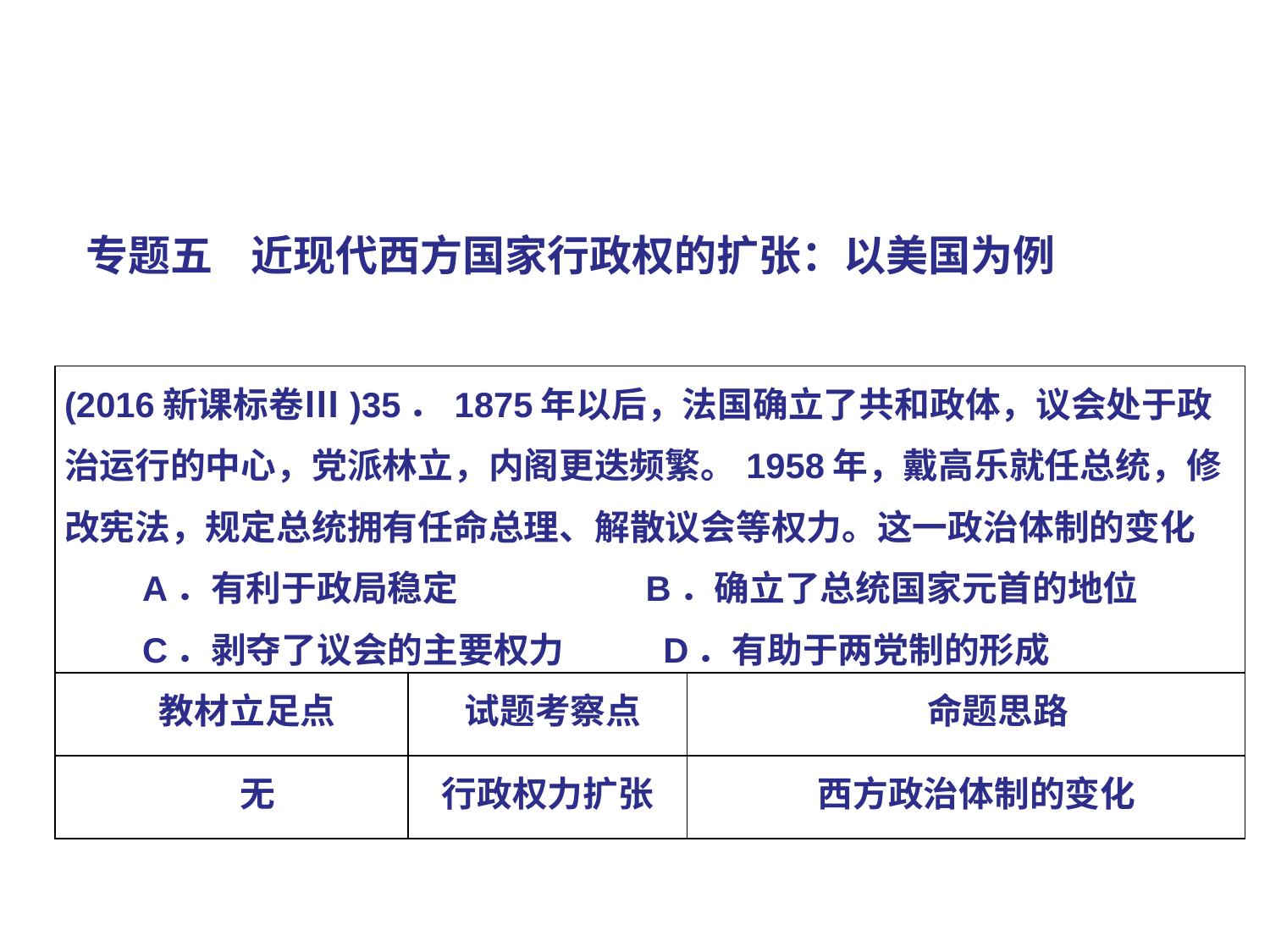

专题五    近现代西方国家行政权的扩张：以美国为例

| (2016新课标卷Ⅲ)35．1875年以后，法国确立了共和政体，议会处于政治运行的中心，党派林立，内阁更迭频繁。1958年，戴高乐就任总统，修改宪法，规定总统拥有任命总理、解散议会等权力。这一政治体制的变化 A．有利于政局稳定 B．确立了总统国家元首的地位 C．剥夺了议会的主要权力 D．有助于两党制的形成 |  |  |
| --- | --- | --- |
| 教材立足点 | 试题考察点 | 命题思路 |
| 无 | 行政权力扩张 | 西方政治体制的变化 |